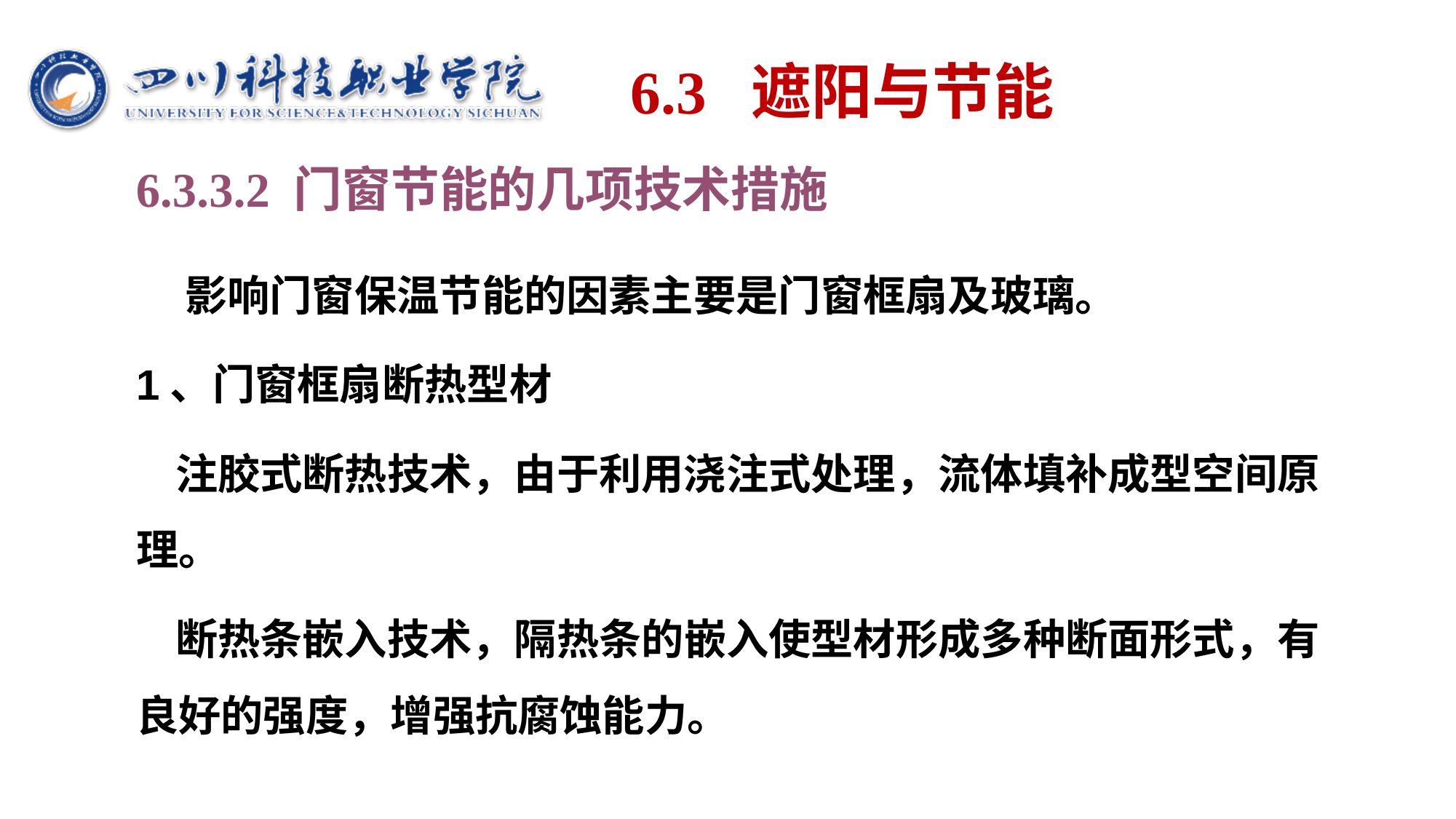

# 6.3  遮阳与节能
6.3.3.2 门窗节能的几项技术措施
    影响门窗保温节能的因素主要是门窗框扇及玻璃。
1、门窗框扇断热型材
   注胶式断热技术，由于利用浇注式处理，流体填补成型空间原理。
   断热条嵌入技术，隔热条的嵌入使型材形成多种断面形式，有良好的强度，增强抗腐蚀能力。